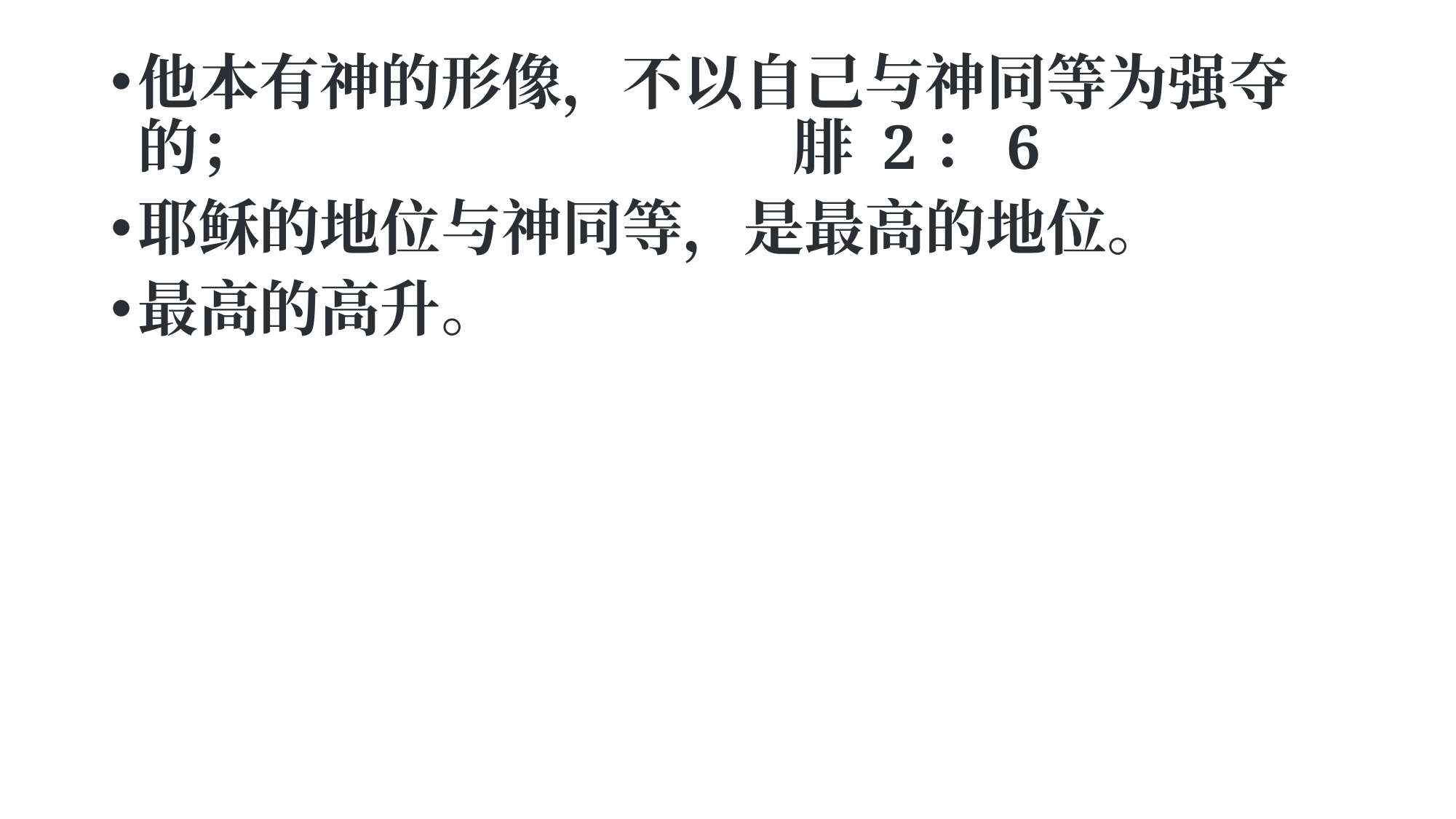

他本有神的形像，不以自己与神同等为强夺的；					腓 2：6
耶稣的地位与神同等，是最高的地位。
最高的高升。